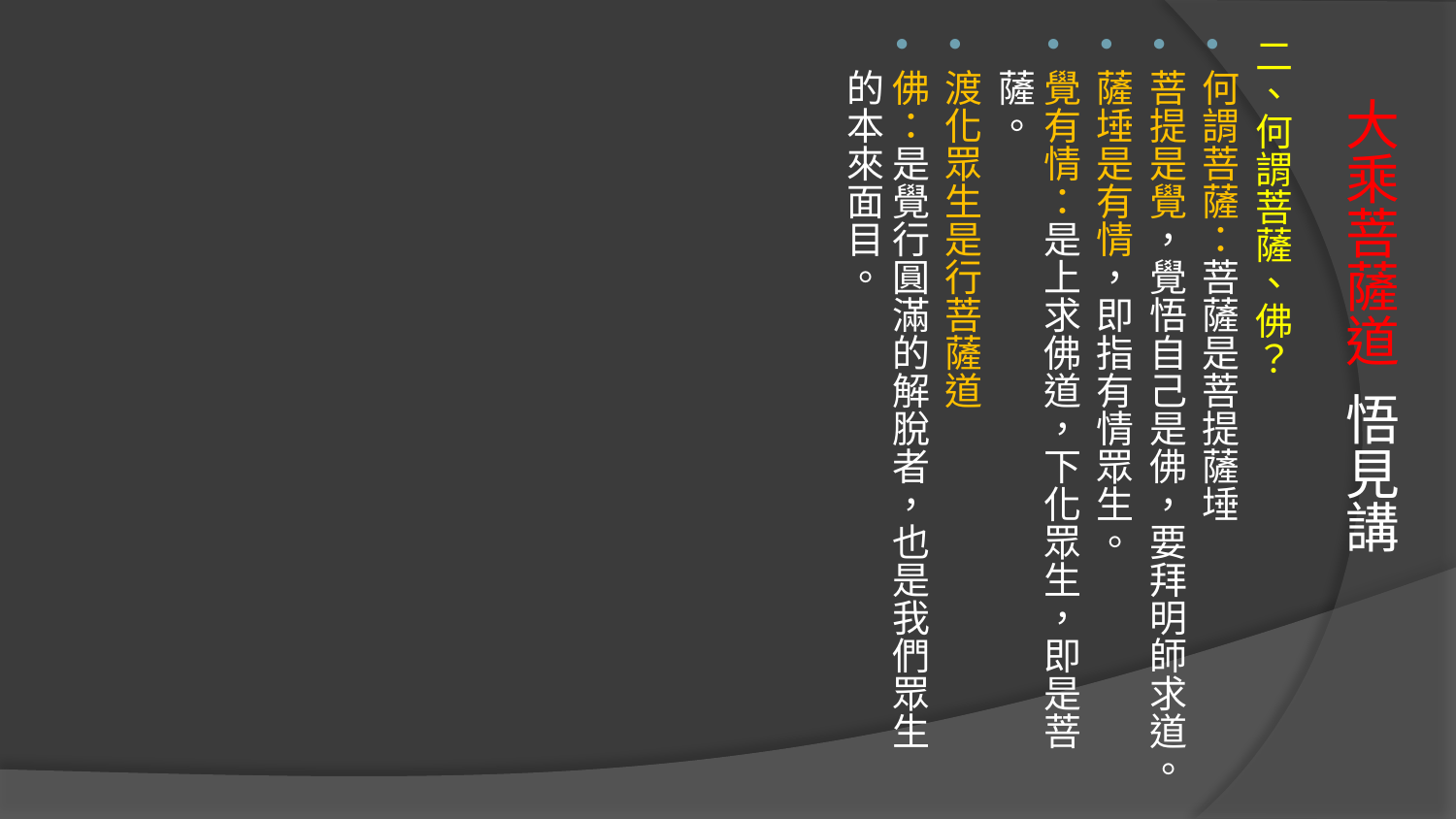

二、何謂菩薩、佛？
何謂菩薩：菩薩是菩提薩埵
菩提是覺，覺悟自己是佛，要拜明師求道。
薩埵是有情，即指有情眾生。
覺有情：是上求佛道，下化眾生，即是菩薩。
渡化眾生是行菩薩道
佛：是覺行圓滿的解脫者，也是我們眾生的本來面目。

# 大乘菩薩道  悟見講